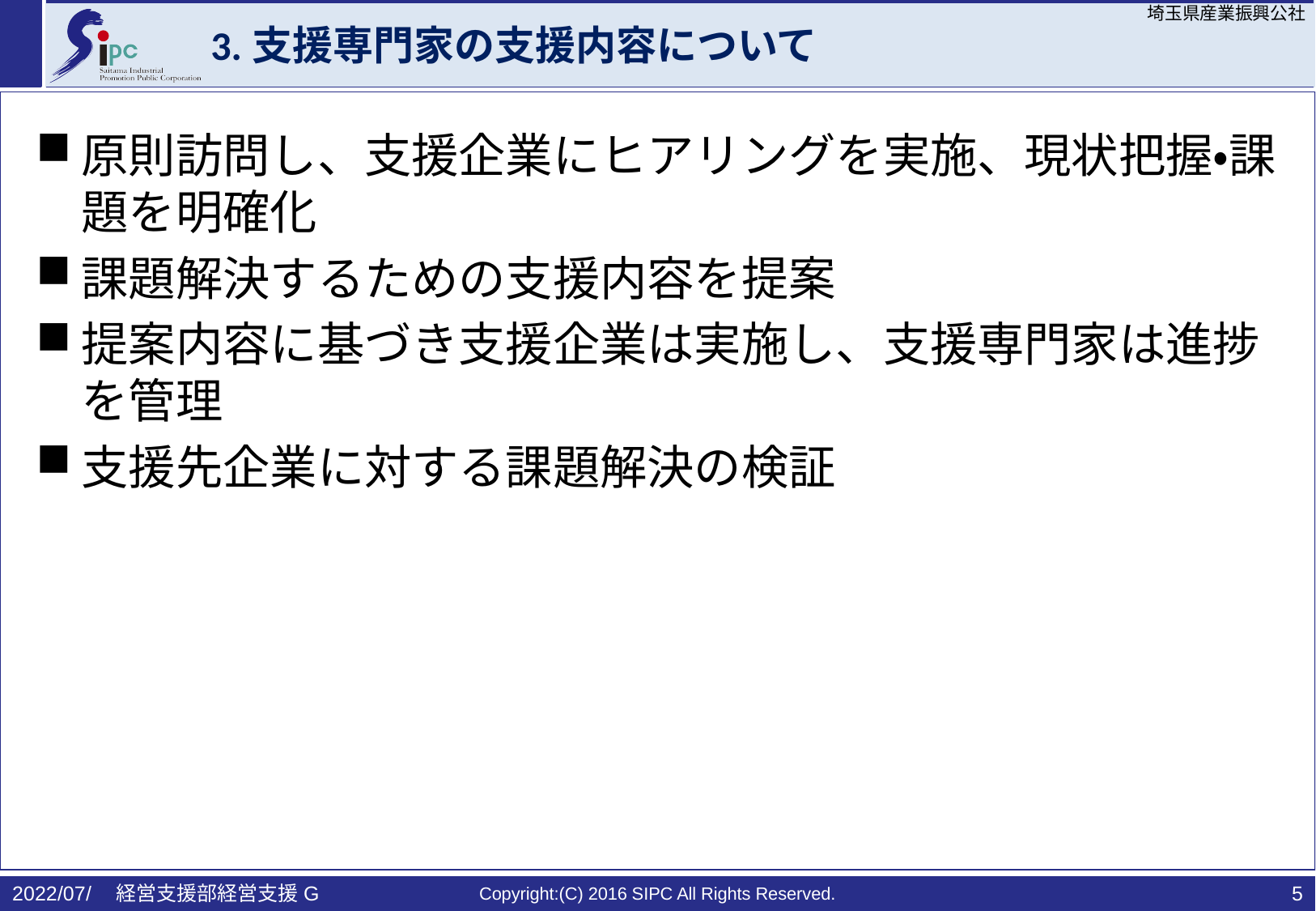

# 3.支援専門家の支援内容について
原則訪問し、支援企業にヒアリングを実施、現状把握・課題を明確化
課題解決するための支援内容を提案
提案内容に基づき支援企業は実施し、支援専門家は進捗を管理
支援先企業に対する課題解決の検証
2022/07/　経営支援部経営支援G
5
Copyright:(C) 2016 SIPC All Rights Reserved.